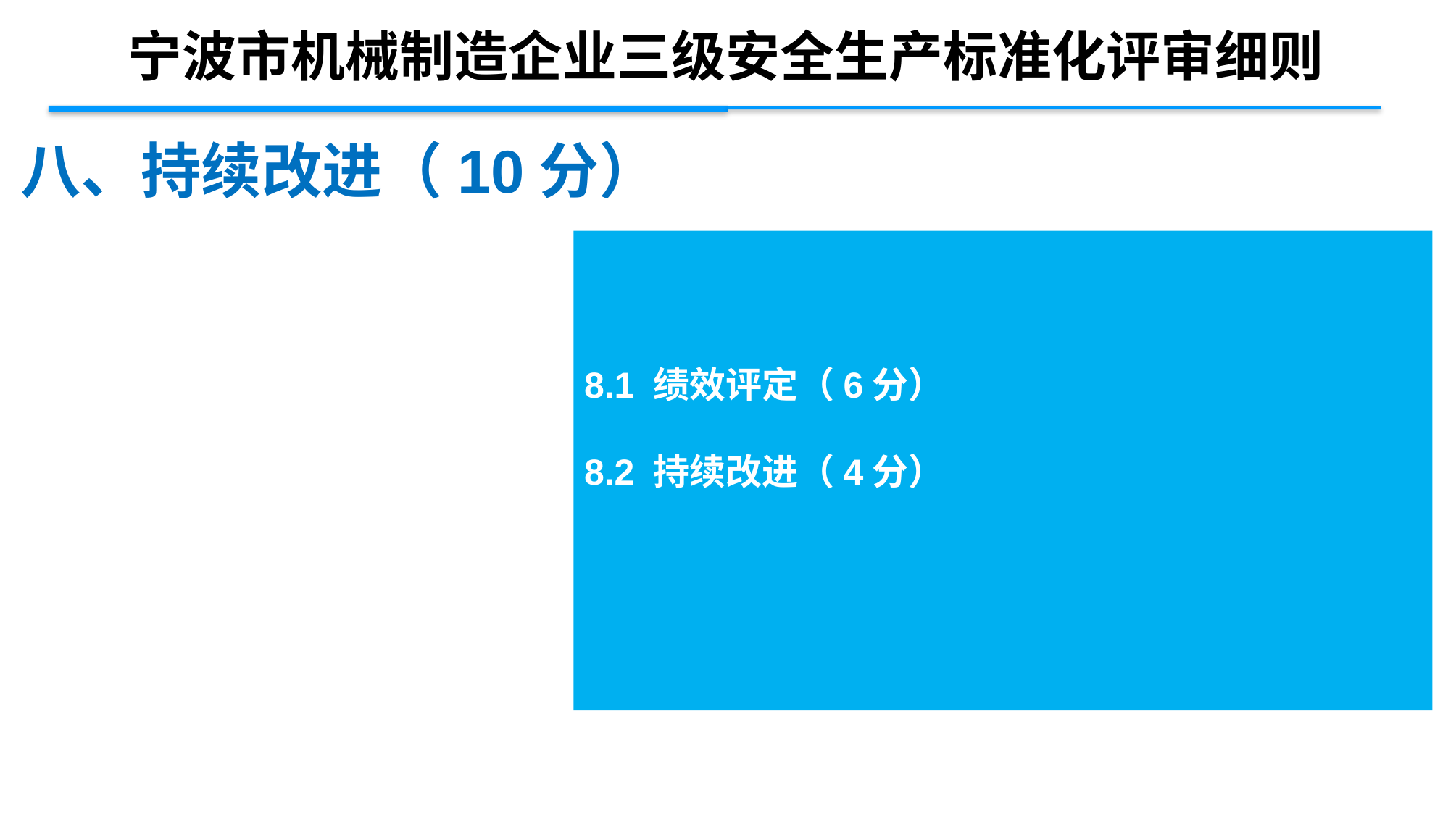

宁波市机械制造企业三级安全生产标准化评审细则

八、持续改进（10分）
8.1 绩效评定（6分）

8.2 持续改进（4分）